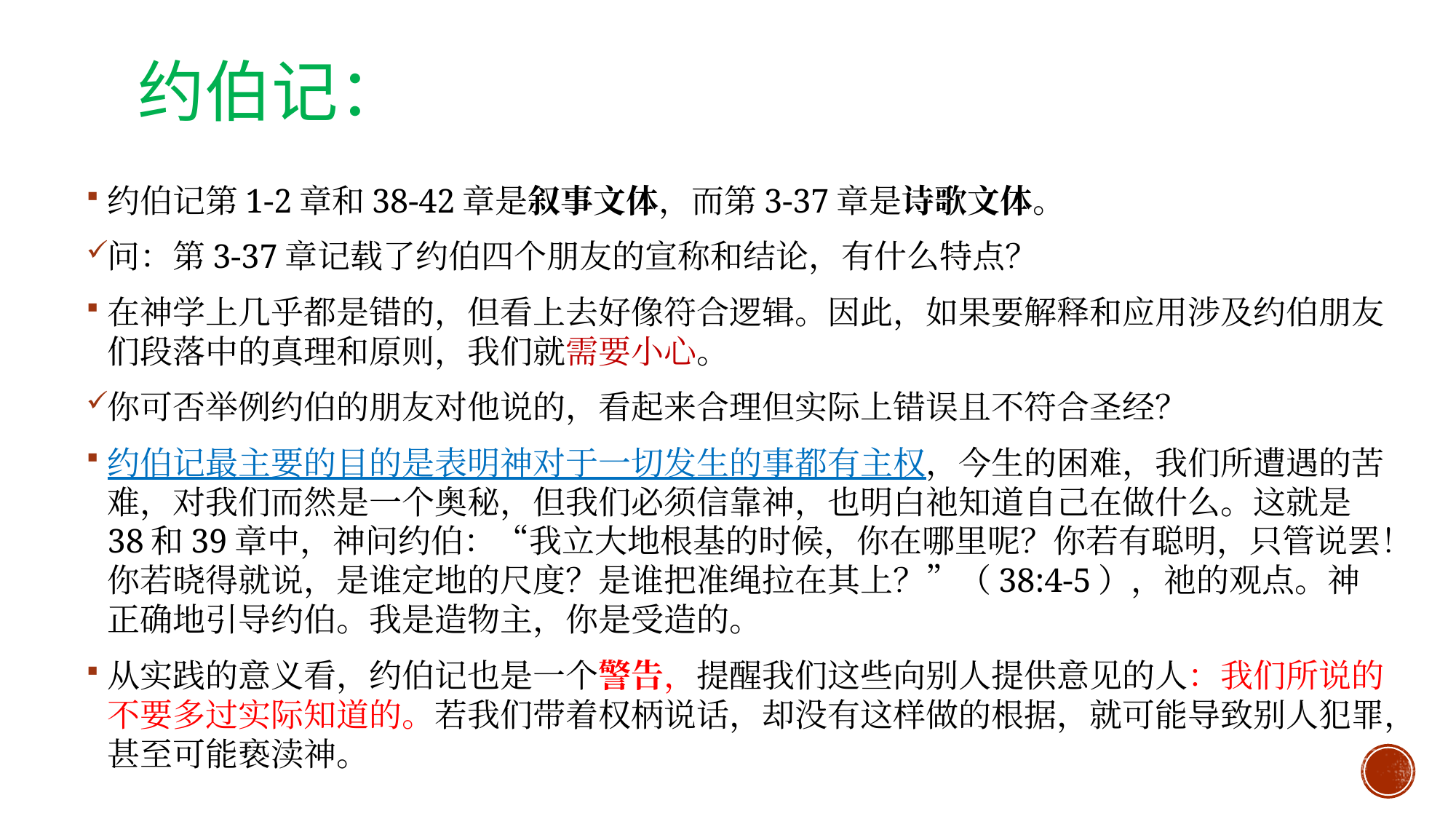

# 约伯记：
约伯记第1-2章和38-42章是叙事文体，而第3-37章是诗歌文体。
问：第3-37章记载了约伯四个朋友的宣称和结论，有什么特点？
在神学上几乎都是错的，但看上去好像符合逻辑。因此，如果要解释和应用涉及约伯朋友们段落中的真理和原则，我们就需要小心。
你可否举例约伯的朋友对他说的，看起来合理但实际上错误且不符合圣经？
约伯记最主要的目的是表明神对于一切发生的事都有主权，今生的困难，我们所遭遇的苦难，对我们而然是一个奥秘，但我们必须信靠神，也明白祂知道自己在做什么。这就是38和39章中，神问约伯：“我立大地根基的时候，你在哪里呢？你若有聪明，只管说罢！你若晓得就说，是谁定地的尺度？是谁把准绳拉在其上？”（38:4-5），祂的观点。神正确地引导约伯。我是造物主，你是受造的。
从实践的意义看，约伯记也是一个警告，提醒我们这些向别人提供意见的人：我们所说的不要多过实际知道的。若我们带着权柄说话，却没有这样做的根据，就可能导致别人犯罪，甚至可能亵渎神。